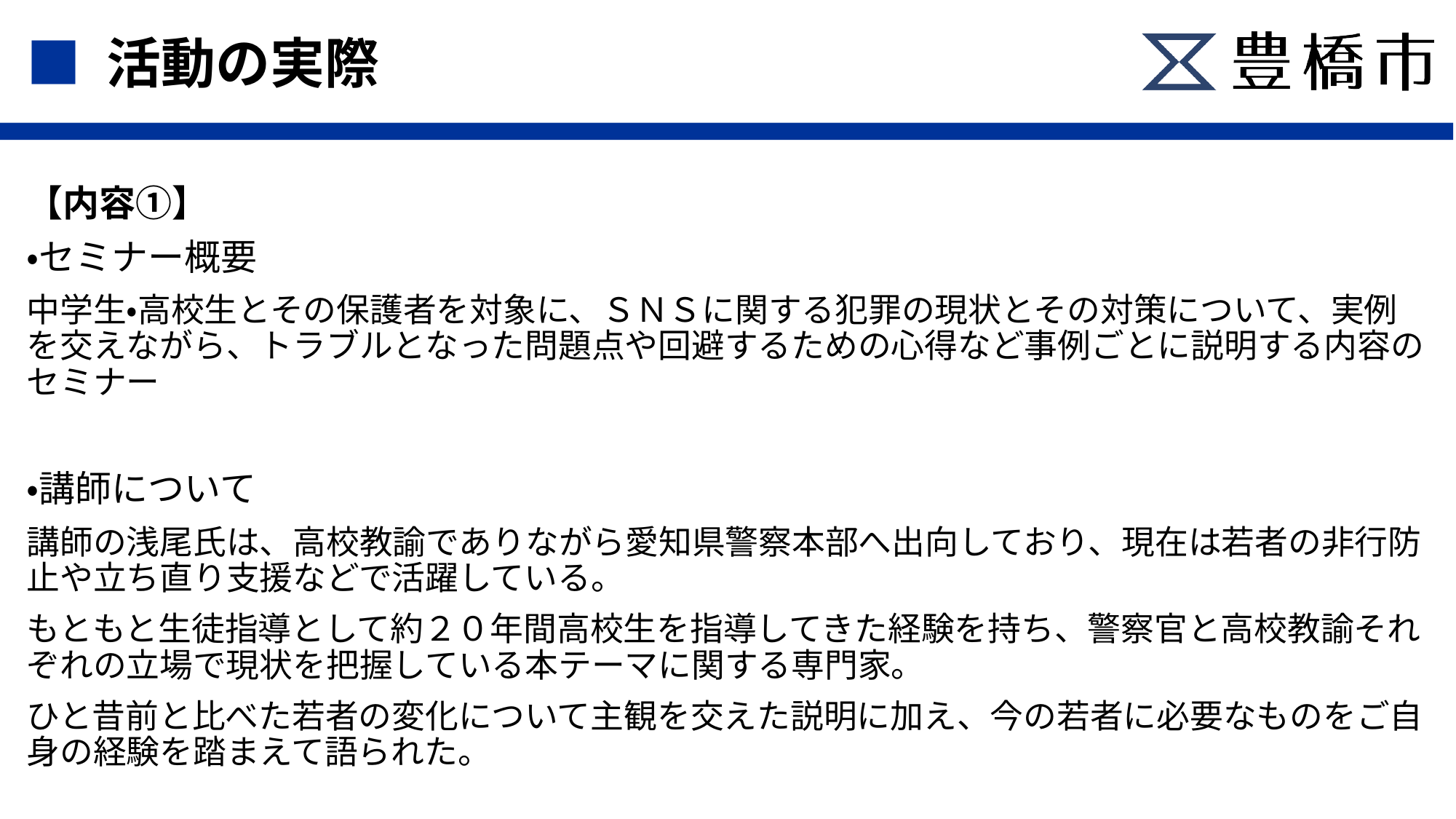

■ 活動の実際
【内容①】
・セミナー概要
中学生・高校生とその保護者を対象に、ＳＮＳに関する犯罪の現状とその対策について、実例を交えながら、トラブルとなった問題点や回避するための心得など事例ごとに説明する内容のセミナー

・講師について
講師の浅尾氏は、高校教諭でありながら愛知県警察本部へ出向しており、現在は若者の非行防止や立ち直り支援などで活躍している。
もともと生徒指導として約２０年間高校生を指導してきた経験を持ち、警察官と高校教諭それぞれの立場で現状を把握している本テーマに関する専門家。
ひと昔前と比べた若者の変化について主観を交えた説明に加え、今の若者に必要なものをご自身の経験を踏まえて語られた。